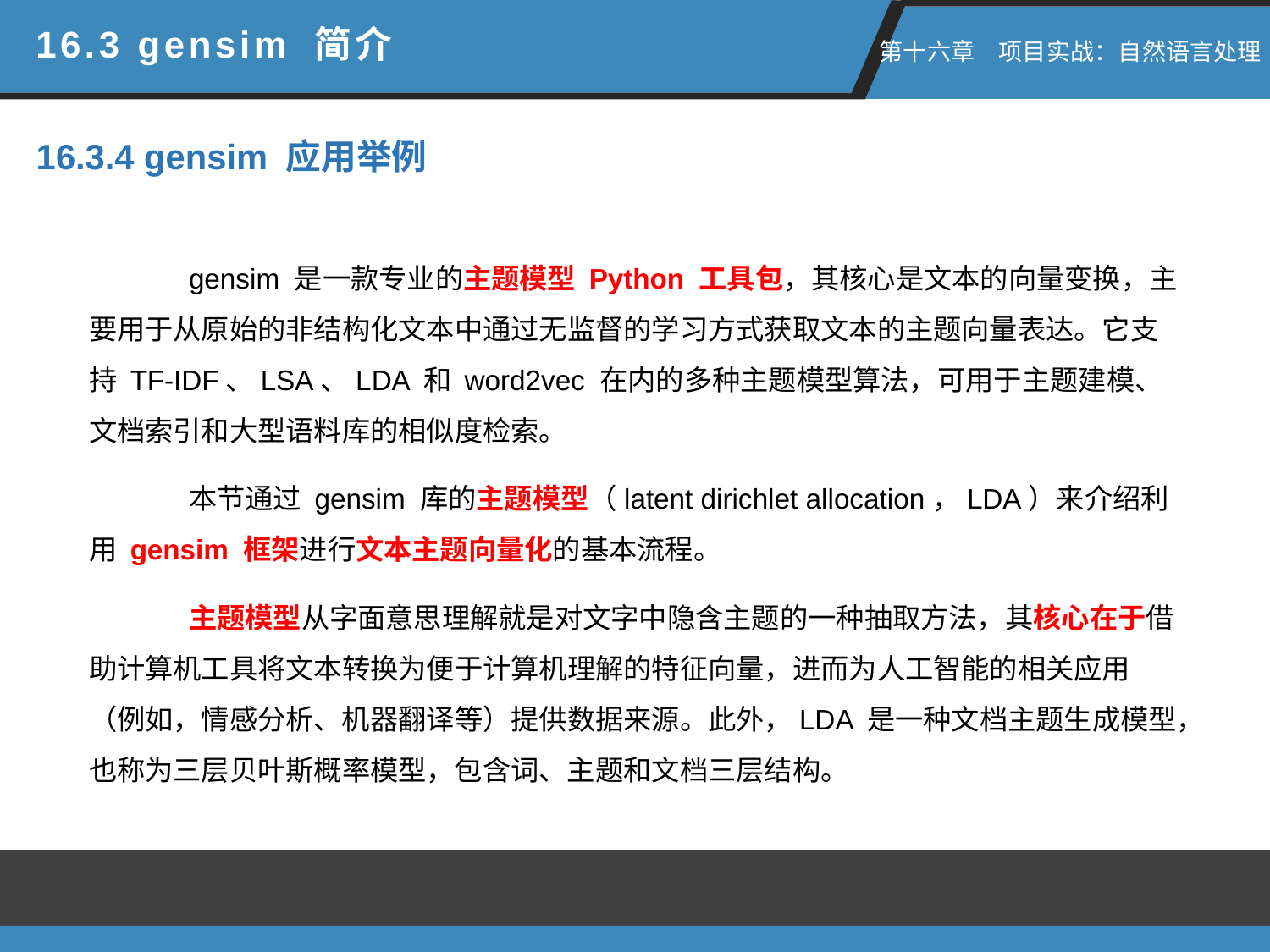

16.3 gensim 简介
  第十六章　项目实战：自然语言处理
16.3.4 gensim 应用举例
gensim 是一款专业的主题模型 Python 工具包，其核心是文本的向量变换，主要用于从原始的非结构化文本中通过无监督的学习方式获取文本的主题向量表达。它支持 TF-IDF、LSA、LDA 和 word2vec 在内的多种主题模型算法，可用于主题建模、文档索引和大型语料库的相似度检索。
本节通过 gensim 库的主题模型（latent dirichlet allocation，LDA）来介绍利用 gensim 框架进行文本主题向量化的基本流程。
主题模型从字面意思理解就是对文字中隐含主题的一种抽取方法，其核心在于借助计算机工具将文本转换为便于计算机理解的特征向量，进而为人工智能的相关应用（例如，情感分析、机器翻译等）提供数据来源。此外，LDA 是一种文档主题生成模型，也称为三层贝叶斯概率模型，包含词、主题和文档三层结构。